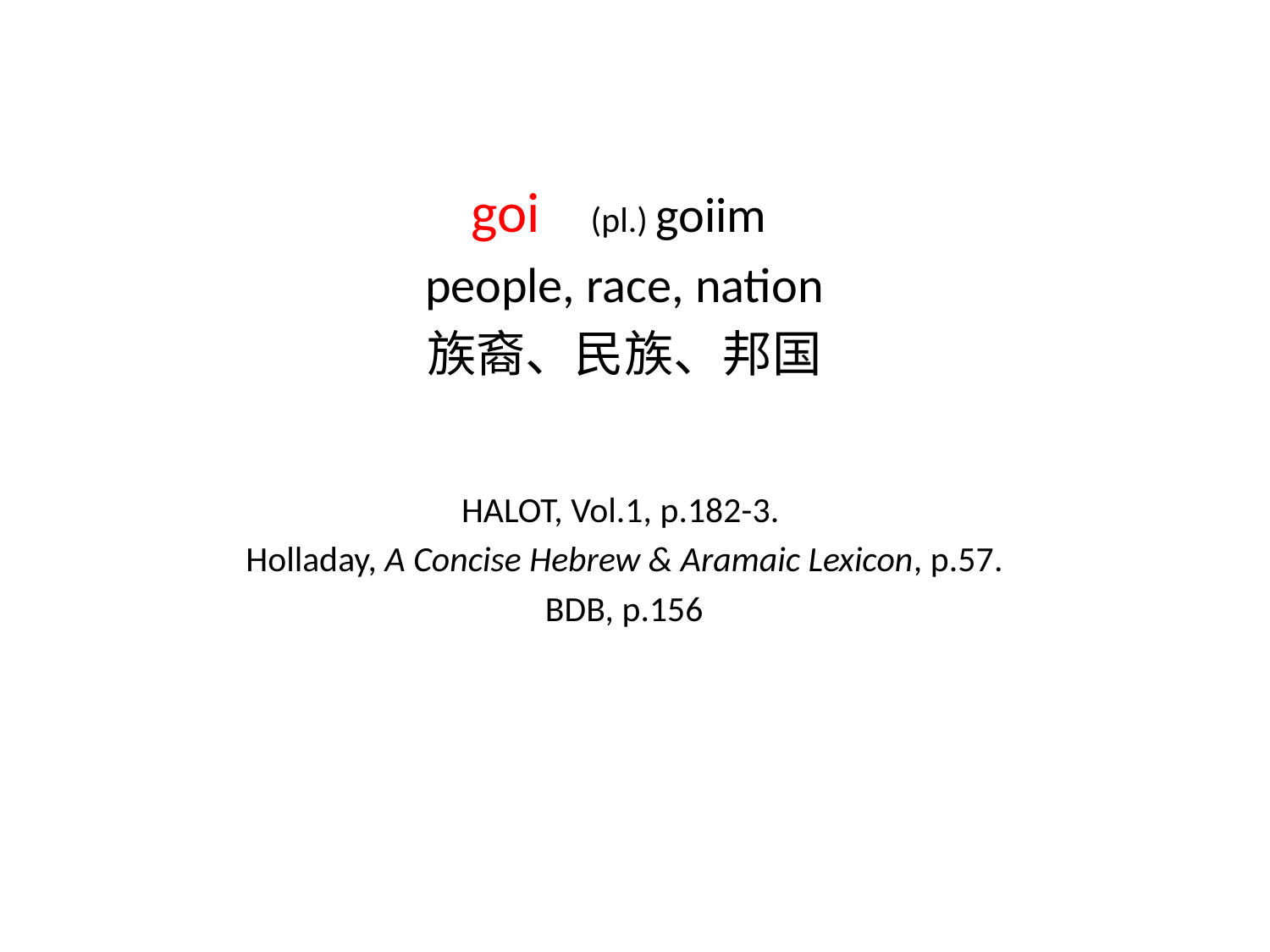

goi    (pl.) goiim
people, race, nation
族裔、民族、邦国

HALOT, Vol.1, p.182-3.
Holladay, A Concise Hebrew & Aramaic Lexicon, p.57.
BDB, p.156